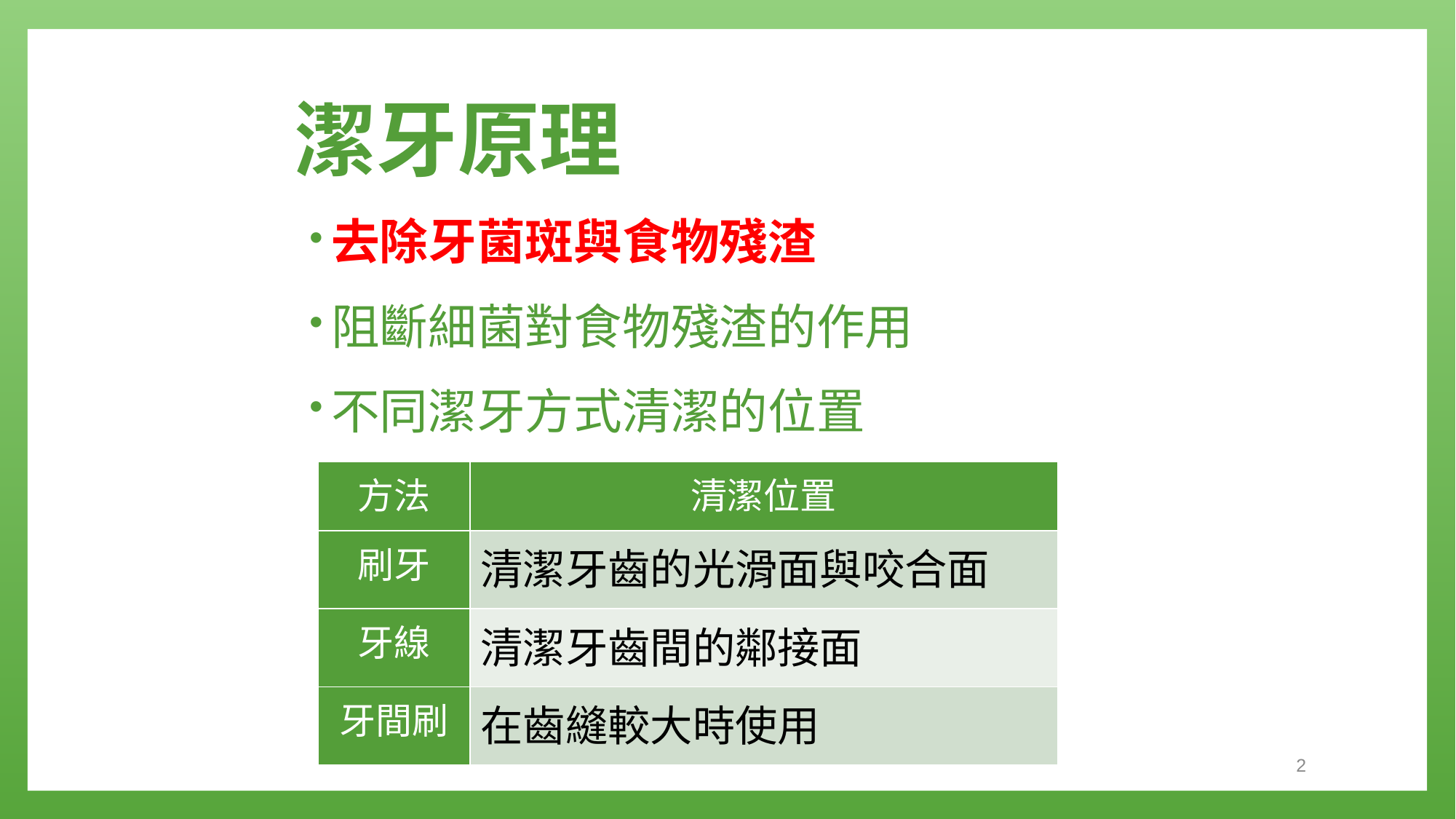

# 潔牙原理
去除牙菌斑與食物殘渣
阻斷細菌對食物殘渣的作用
不同潔牙方式清潔的位置
| 方法 | 清潔位置 |
| --- | --- |
| 刷牙 | 清潔牙齒的光滑面與咬合面 |
| 牙線 | 清潔牙齒間的鄰接面 |
| 牙間刷 | 在齒縫較大時使用 |
2